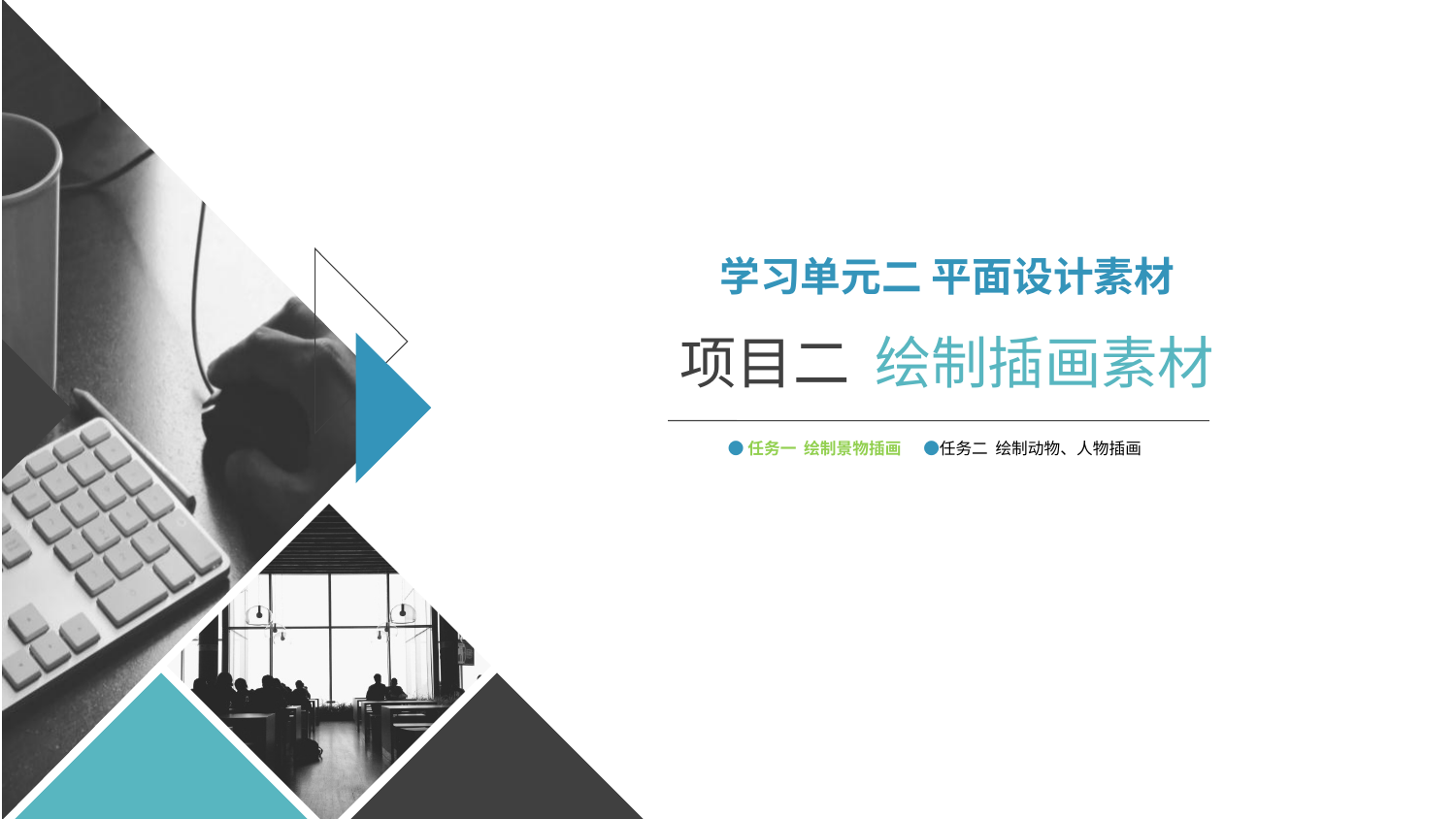

学习单元二 平面设计素材
项目二  绘制插画素材

●任务一  绘制景物插画      ●任务二  绘制动物、人物插画